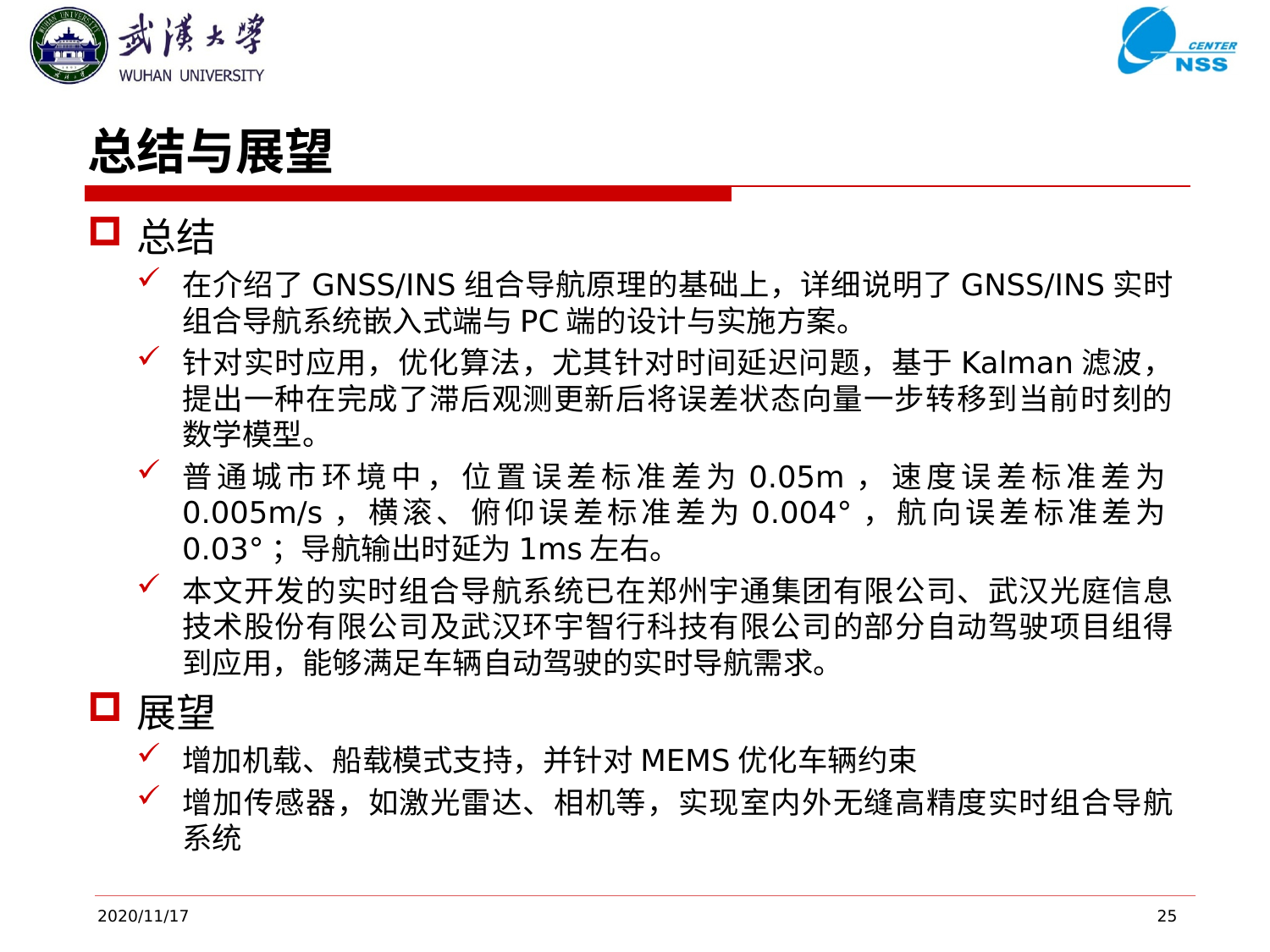

# 总结与展望
总结
在介绍了GNSS/INS组合导航原理的基础上，详细说明了GNSS/INS实时组合导航系统嵌入式端与PC端的设计与实施方案。
针对实时应用，优化算法，尤其针对时间延迟问题，基于Kalman滤波，提出一种在完成了滞后观测更新后将误差状态向量一步转移到当前时刻的数学模型。
普通城市环境中，位置误差标准差为0.05m，速度误差标准差为0.005m/s，横滚、俯仰误差标准差为0.004°，航向误差标准差为0.03°；导航输出时延为1ms左右。
本文开发的实时组合导航系统已在郑州宇通集团有限公司、武汉光庭信息技术股份有限公司及武汉环宇智行科技有限公司的部分自动驾驶项目组得到应用，能够满足车辆自动驾驶的实时导航需求。
展望
增加机载、船载模式支持，并针对MEMS优化车辆约束
增加传感器，如激光雷达、相机等，实现室内外无缝高精度实时组合导航系统
2020/11/17
25